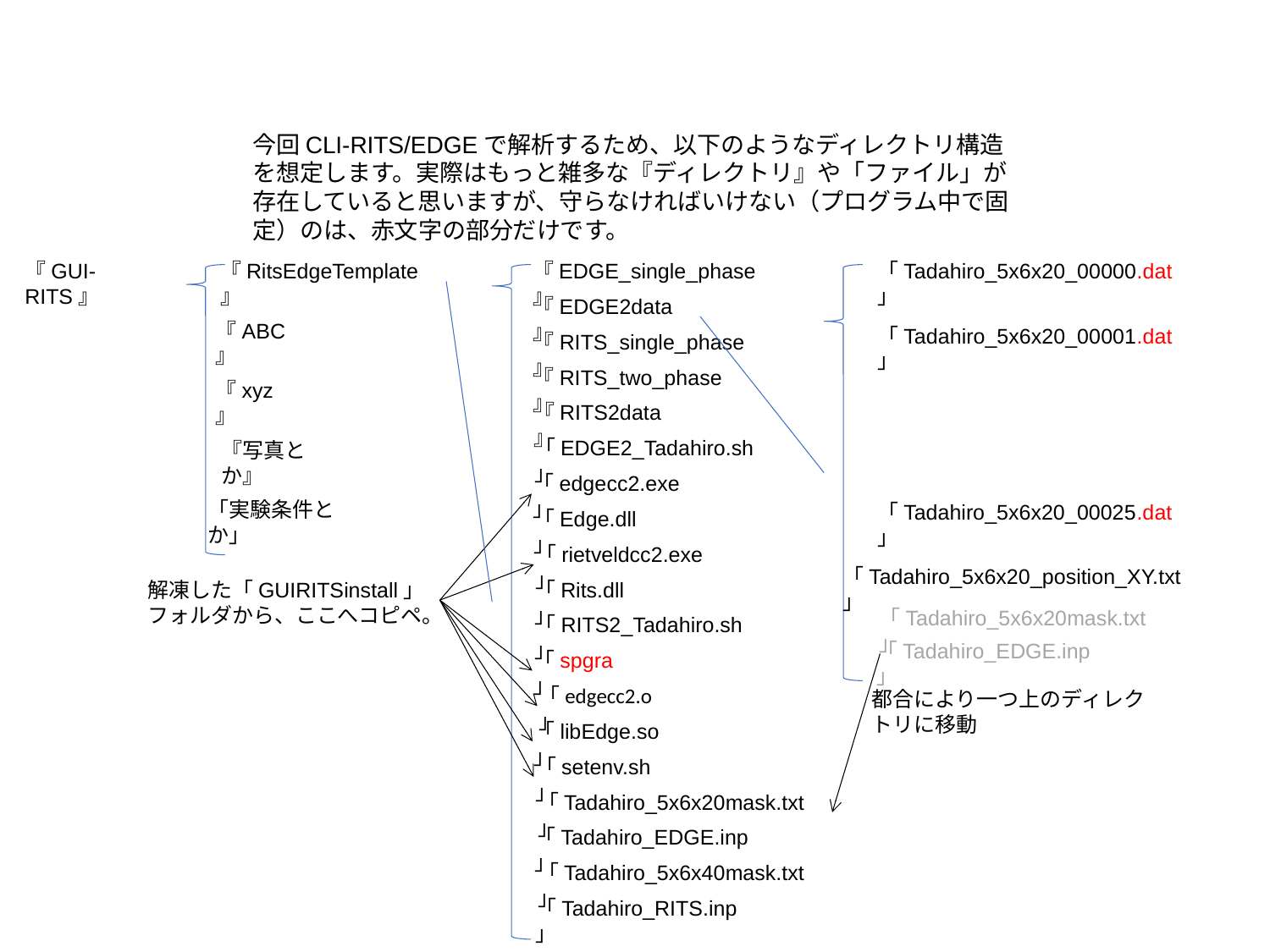

今回CLI-RITS/EDGEで解析するため、以下のようなディレクトリ構造を想定します。実際はもっと雑多な『ディレクトリ』や「ファイル」が存在していると思いますが、守らなければいけない（プログラム中で固定）のは、赤文字の部分だけです。

『GUI-RITS』
『RitsEdgeTemplate』
『EDGE_single_phase』
「Tadahiro_5x6x20_00000.dat」
『EDGE2data』
『ABC』
「Tadahiro_5x6x20_00001.dat」
『RITS_single_phase』
『RITS_two_phase』
『xyz』
『RITS2data』
「EDGE2_Tadahiro.sh」
『写真とか』
「edgecc2.exe」
「実験条件とか」
「Tadahiro_5x6x20_00025.dat」
「Edge.dll」
「rietveldcc2.exe」
「Tadahiro_5x6x20_position_XY.txt」
解凍した「GUIRITSinstall」フォルダから、ここへコピペ。
「Rits.dll」
「Tadahiro_5x6x20mask.txt」
「RITS2_Tadahiro.sh」
「Tadahiro_EDGE.inp」
「spgra」
都合により一つ上のディレクトリに移動
「edgecc2.o」
「libEdge.so」
「setenv.sh」
「Tadahiro_5x6x20mask.txt」
「Tadahiro_EDGE.inp」
「Tadahiro_5x6x40mask.txt」
「Tadahiro_RITS.inp」